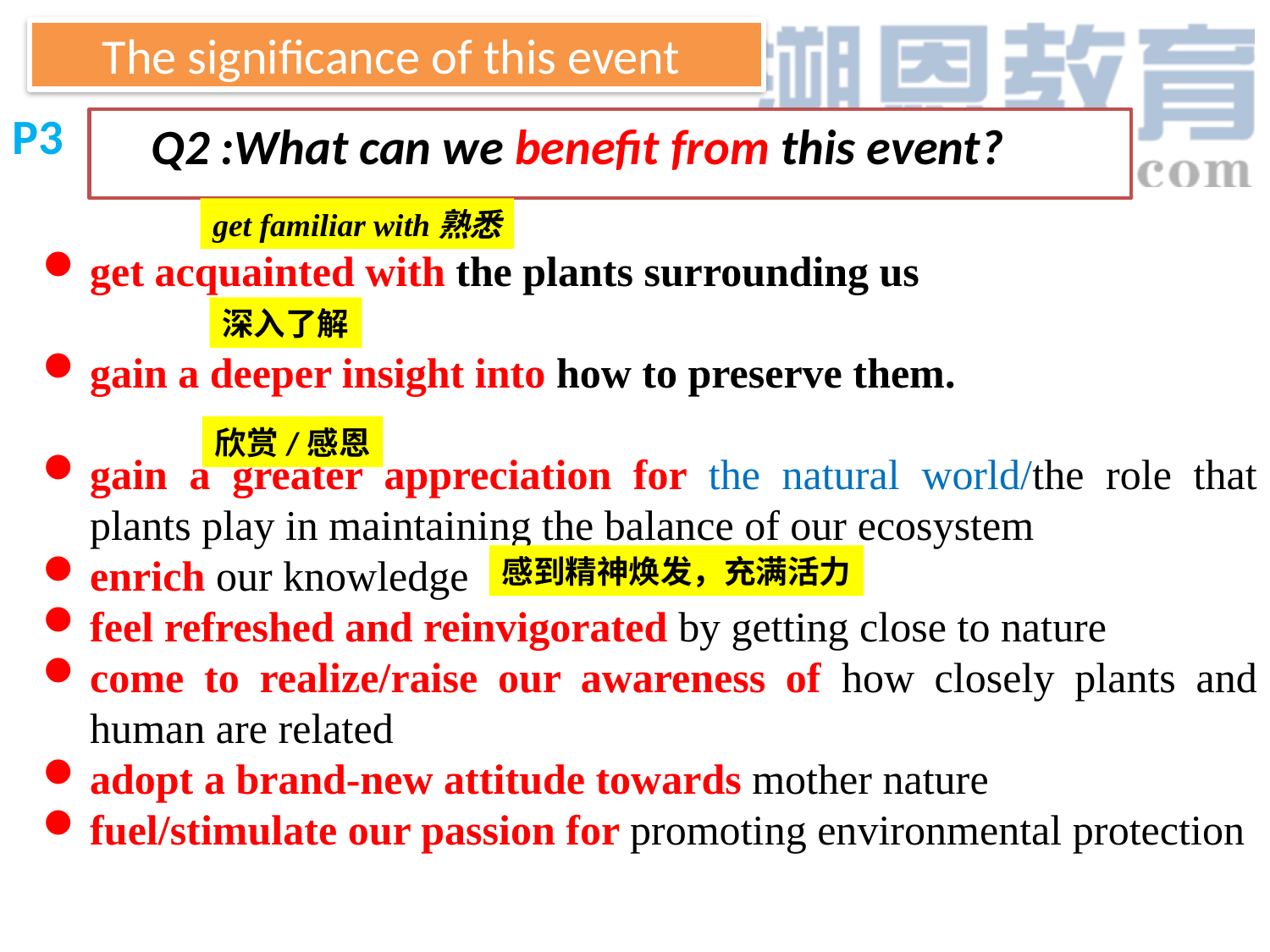

The significance of this event
P3

Q2 :What can we benefit from this event?
get familiar with熟悉
get acquainted with the plants surrounding us

gain a deeper insight into how to preserve them.

gain a greater appreciation for the natural world/the role that plants play in maintaining the balance of our ecosystem
enrich our knowledge
feel refreshed and reinvigorated by getting close to nature
come to realize/raise our awareness of how closely plants and human are related
adopt a brand-new attitude towards mother nature
fuel/stimulate our passion for promoting environmental protection
深入了解
欣赏/感恩
感到精神焕发，充满活力